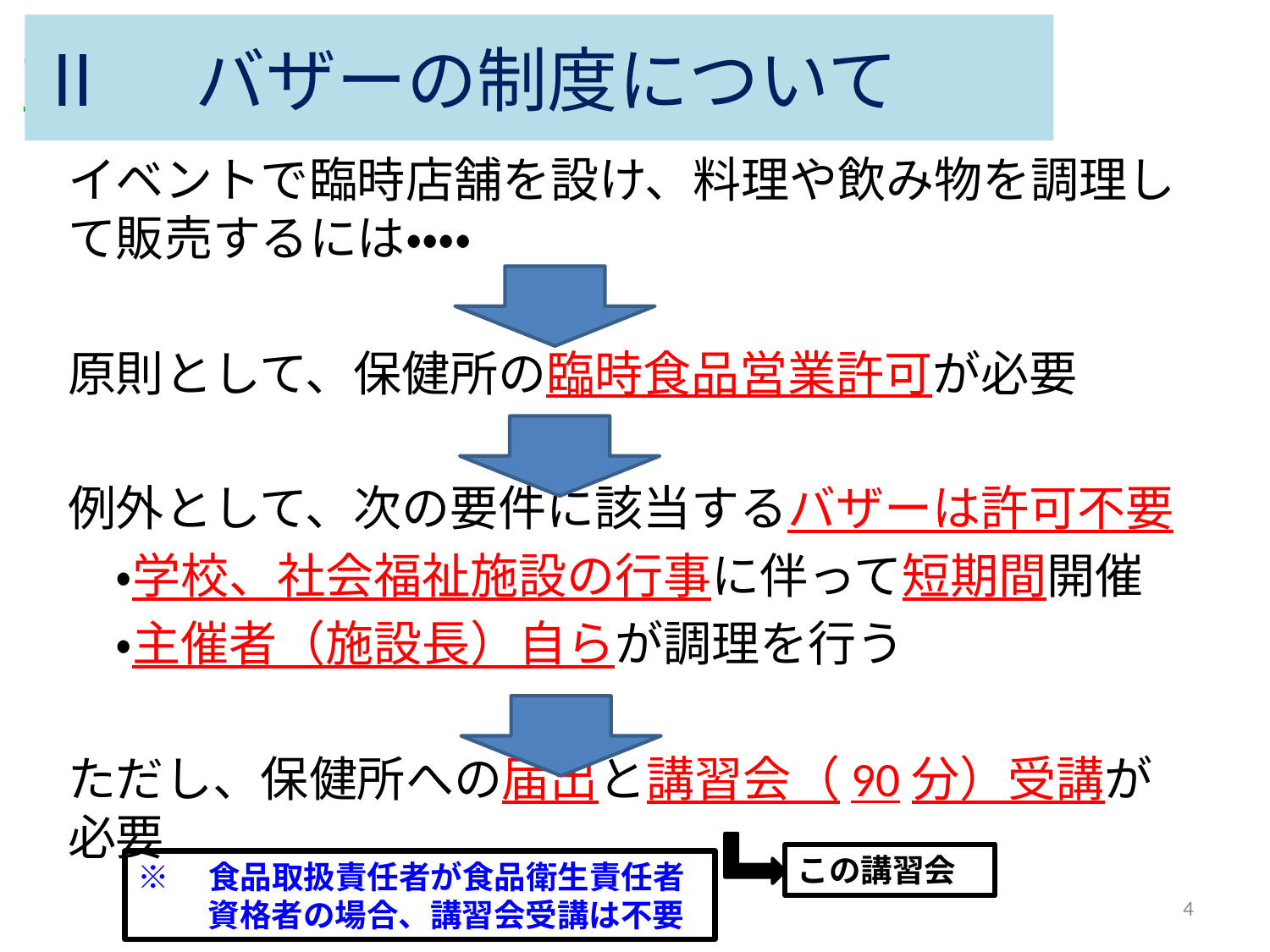

# 講習会資料の内容
Ⅱ　バザーの制度について
イベントで臨時店舗を設け、料理や飲み物を調理して販売するには・・・・

原則として、保健所の臨時食品営業許可が必要

例外として、次の要件に該当するバザーは許可不要
　・学校、社会福祉施設の行事に伴って短期間開催
　・主催者（施設長）自らが調理を行う

ただし、保健所への届出と講習会（90分）受講が必要

この講習会
※　食品取扱責任者が食品衛生責任者
　　 資格者の場合、講習会受講は不要
4